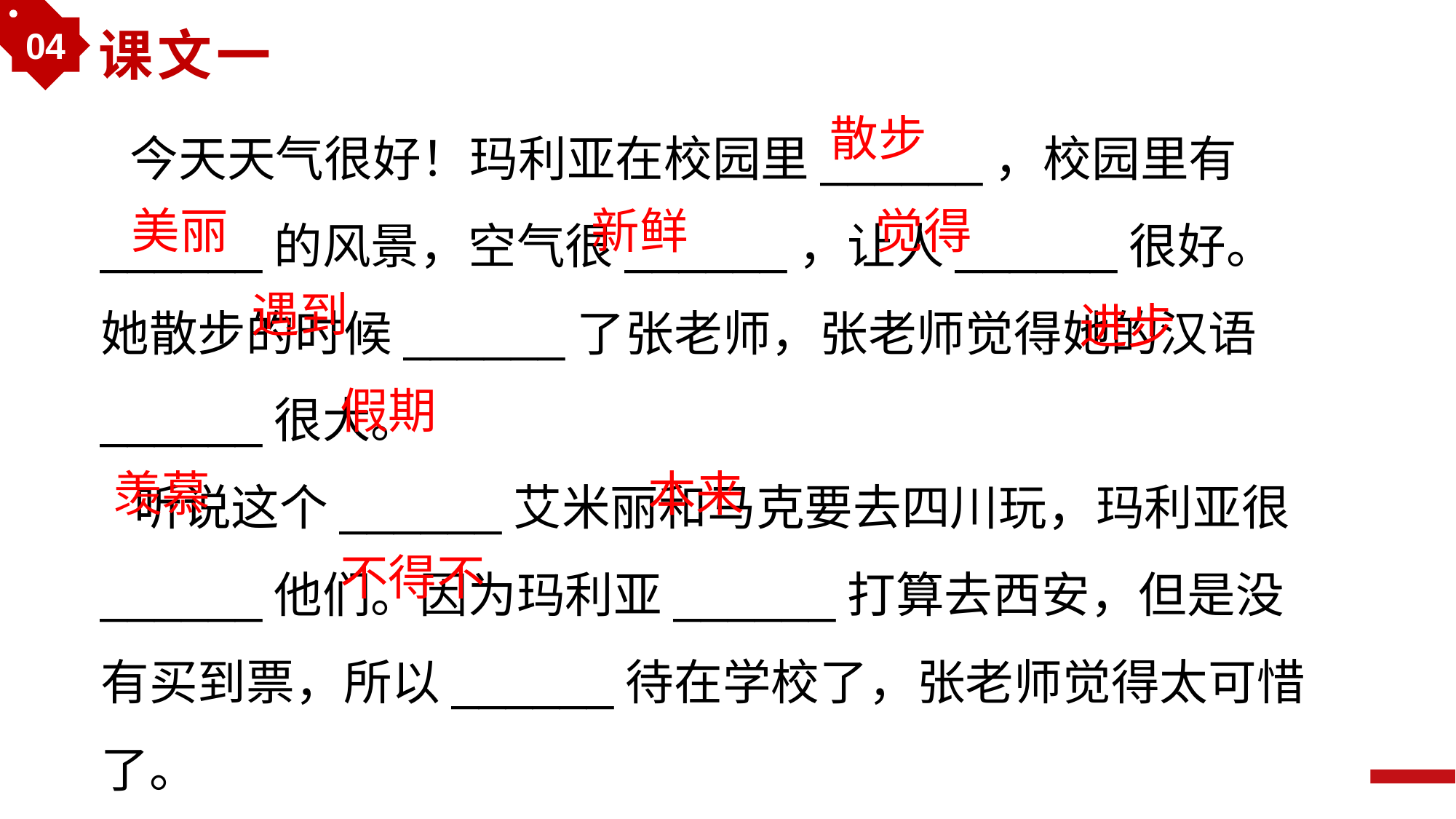

04
课文一
  今天天气很好！玛利亚在校园里______，校园里有______的风景，空气很______，让人______很好。她散步的时候______了张老师，张老师觉得她的汉语______很大。
  听说这个______艾米丽和马克要去四川玩，玛利亚很______他们。因为玛利亚______打算去西安，但是没有买到票，所以______待在学校了，张老师觉得太可惜了。
散步

美丽
新鲜
觉得
遇到
进步
假期
羡慕
本来
不得不